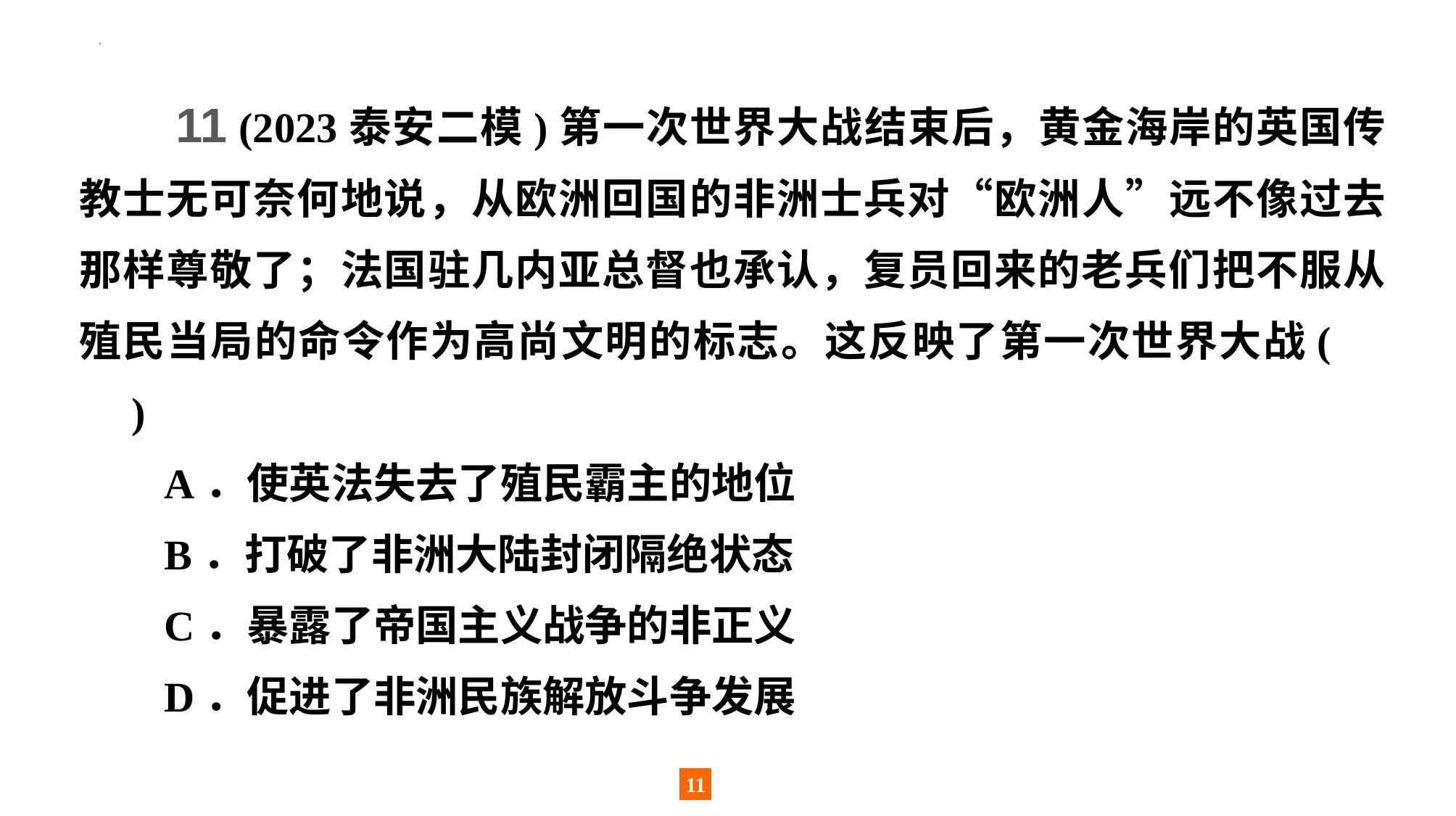

11 (2023泰安二模)第一次世界大战结束后，黄金海岸的英国传教士无可奈何地说，从欧洲回国的非洲士兵对“欧洲人”远不像过去那样尊敬了；法国驻几内亚总督也承认，复员回来的老兵们把不服从殖民当局的命令作为高尚文明的标志。这反映了第一次世界大战(　　)
A．使英法失去了殖民霸主的地位
B．打破了非洲大陆封闭隔绝状态
C．暴露了帝国主义战争的非正义
D．促进了非洲民族解放斗争发展
11